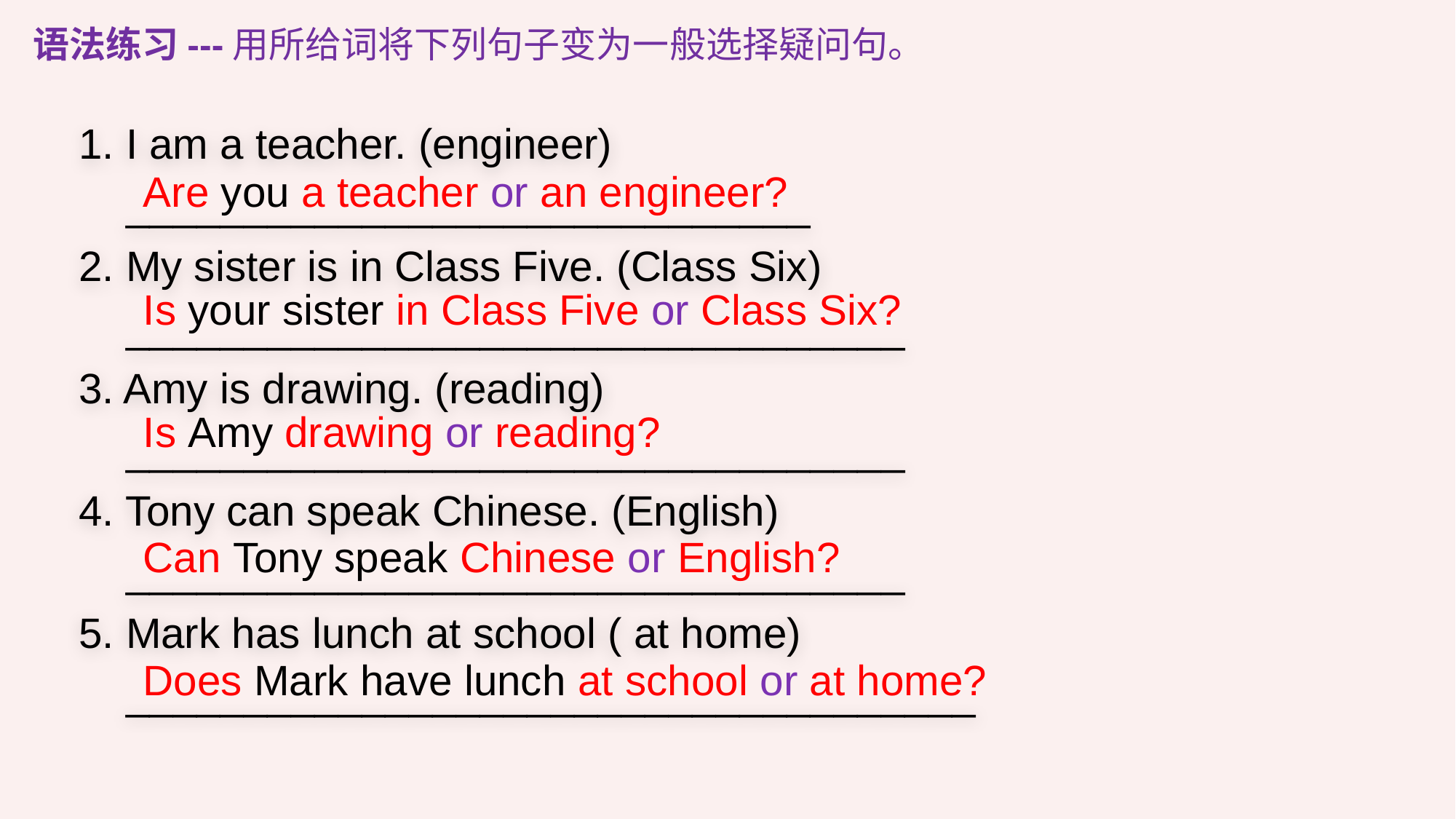

语法练习---用所给词将下列句子变为一般选择疑问句。
1. I am a teacher. (engineer)
    _____________________________
2. My sister is in Class Five. (Class Six)
    _________________________________
3. Amy is drawing. (reading)
    _________________________________
4. Tony can speak Chinese. (English)
    _________________________________
5. Mark has lunch at school ( at home)
    ____________________________________
Are you a teacher or an engineer?
Is your sister in Class Five or Class Six?
Is Amy drawing or reading?
Can Tony speak Chinese or English?
Does Mark have lunch at school or at home?